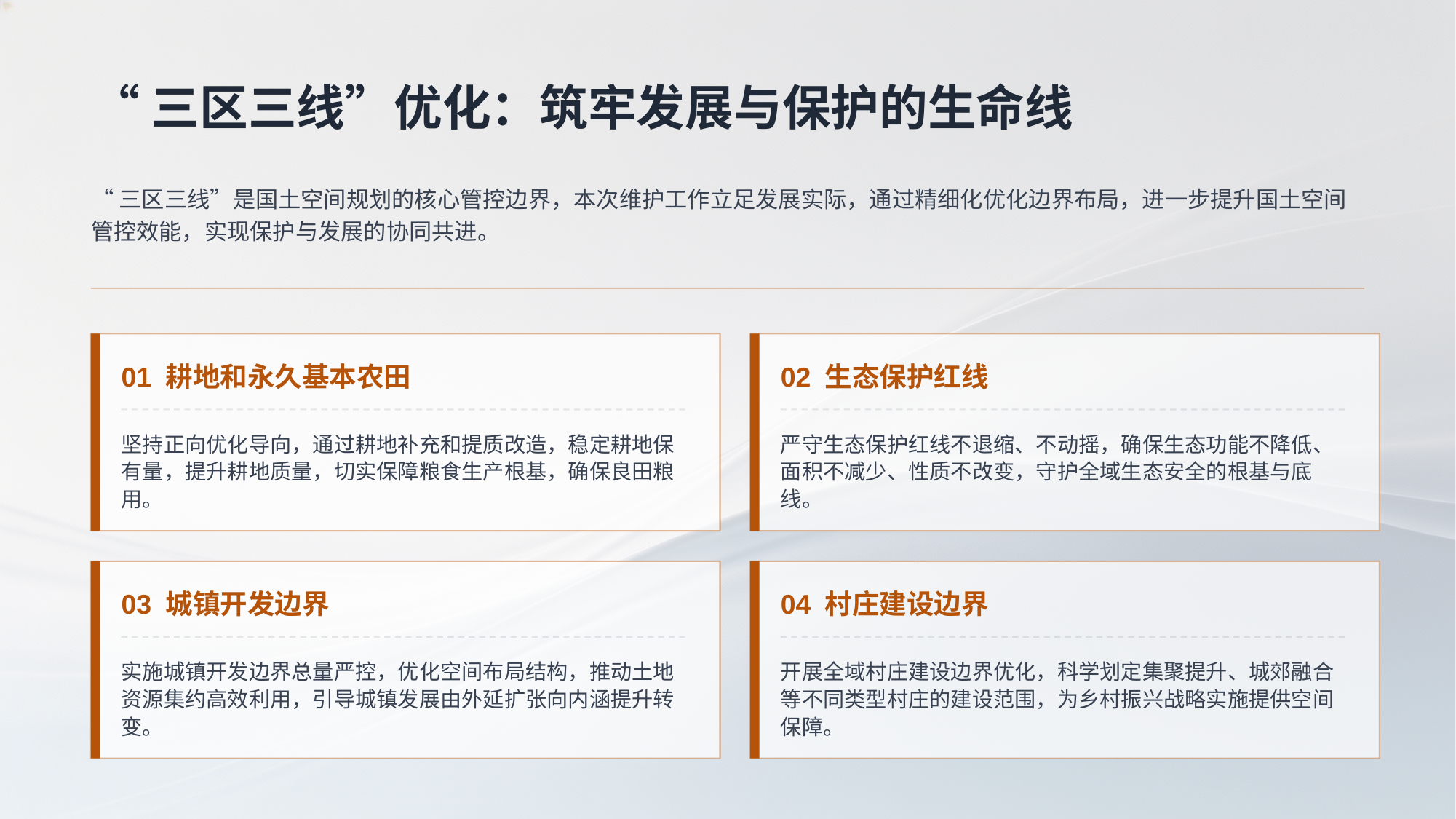

“三区三线”优化：筑牢发展与保护的生命线
“三区三线”是国土空间规划的核心管控边界，本次维护工作立足发展实际，通过精细化优化边界布局，进一步提升国土空间管控效能，实现保护与发展的协同共进。

01 耕地和永久基本农田
02 生态保护红线
坚持正向优化导向，通过耕地补充和提质改造，稳定耕地保有量，提升耕地质量，切实保障粮食生产根基，确保良田粮用。
严守生态保护红线不退缩、不动摇，确保生态功能不降低、面积不减少、性质不改变，守护全域生态安全的根基与底线。

03 城镇开发边界
04 村庄建设边界
实施城镇开发边界总量严控，优化空间布局结构，推动土地资源集约高效利用，引导城镇发展由外延扩张向内涵提升转变。
开展全域村庄建设边界优化，科学划定集聚提升、城郊融合等不同类型村庄的建设范围，为乡村振兴战略实施提供空间保障。